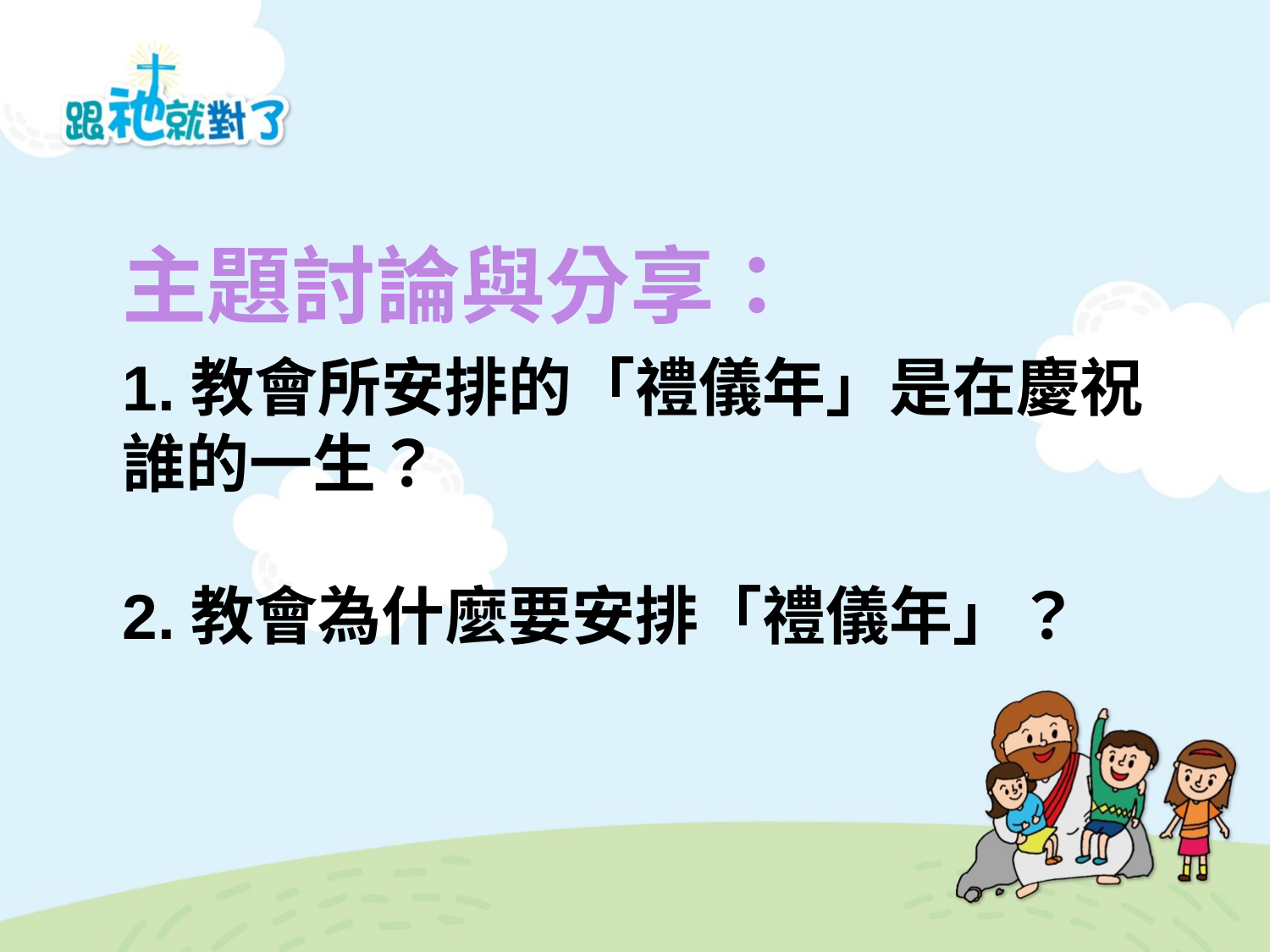

主題討論與分享：
1.教會所安排的「禮儀年」是在慶祝誰的一生？

2.教會為什麼要安排「禮儀年」？